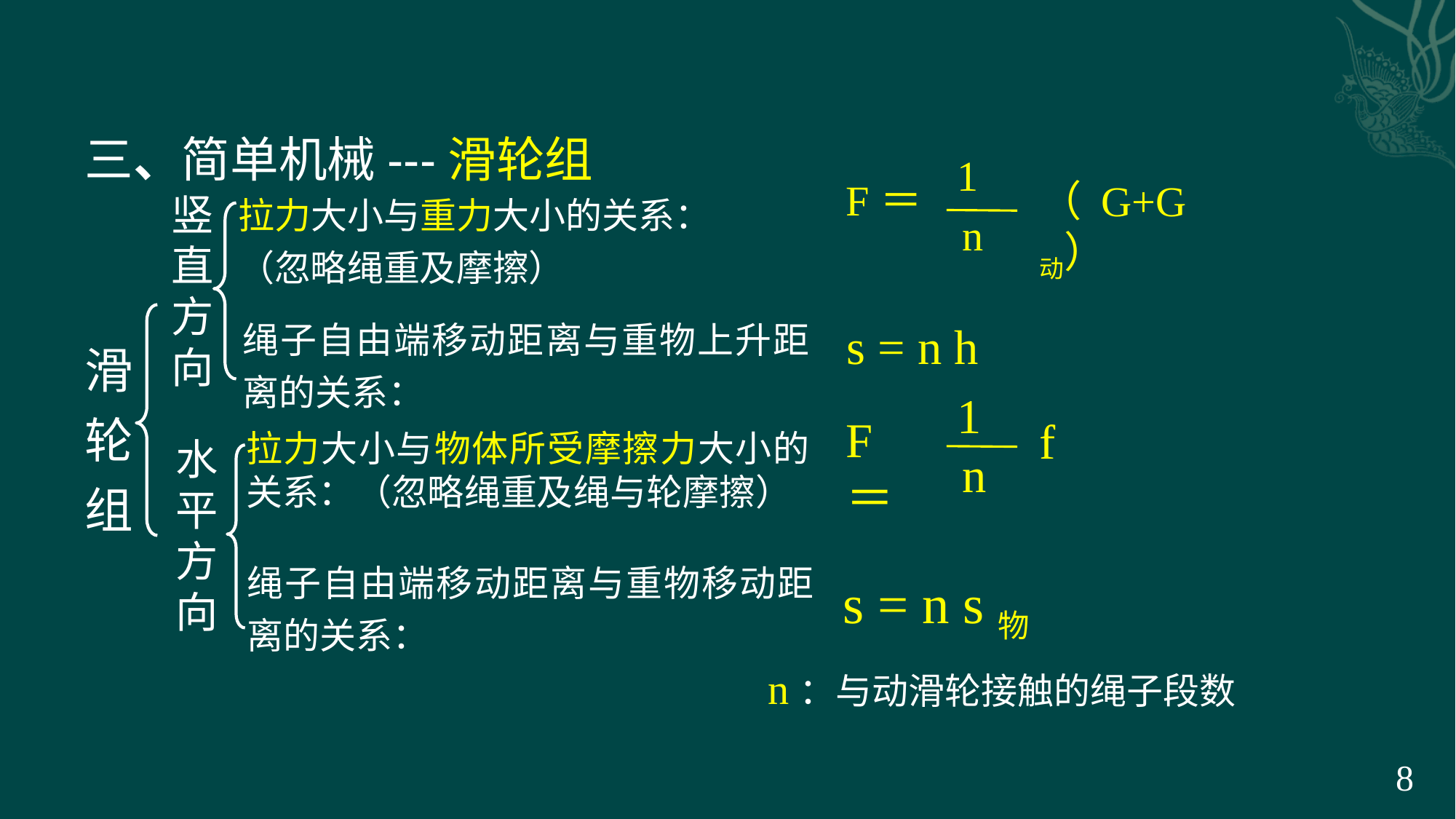

三、简单机械---滑轮组

1
n

F＝
（ G+G动）
拉力大小与重力大小的关系：
（忽略绳重及摩擦）
竖直方向

s = n h
绳子自由端移动距离与重物上升距离的关系：

滑轮组

1
n

F＝
f
拉力大小与物体所受摩擦力大小的关系：（忽略绳重及绳与轮摩擦）
水平方向

s = n s物
绳子自由端移动距离与重物移动距离的关系：
n：与动滑轮接触的绳子段数
8